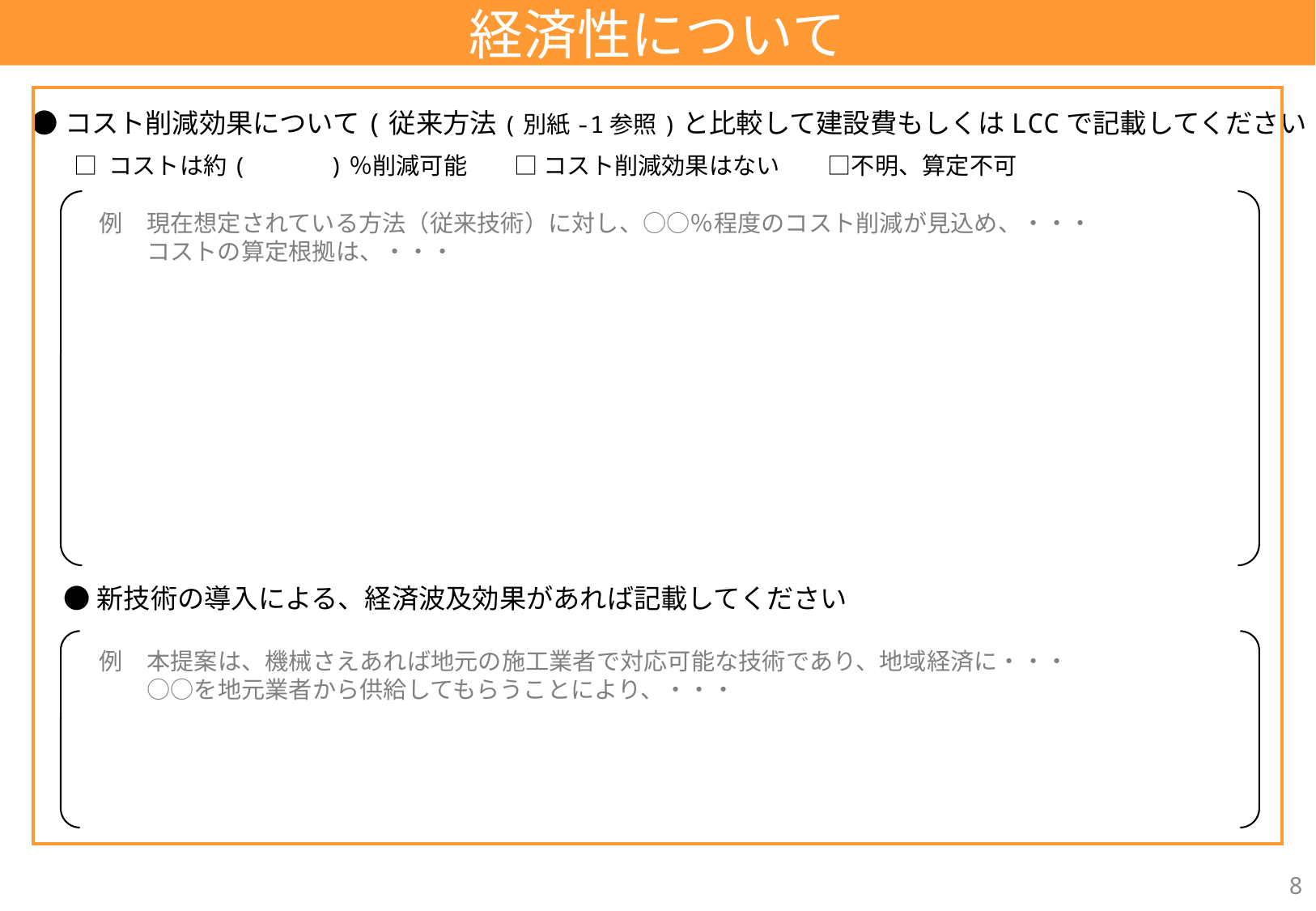

経済性について

●コスト削減効果について(従来方法(別紙-1参照)と比較して建設費もしくはLCCで記載してください)
□ コストは約(　　　)％削減可能　　□ コスト削減効果はない　　□不明、算定不可

例　現在想定されている方法（従来技術）に対し、○○％程度のコスト削減が見込め、・・・
　　コストの算定根拠は、・・・
●新技術の導入による、経済波及効果があれば記載してください

例　本提案は、機械さえあれば地元の施工業者で対応可能な技術であり、地域経済に・・・
　　○○を地元業者から供給してもらうことにより、・・・
8